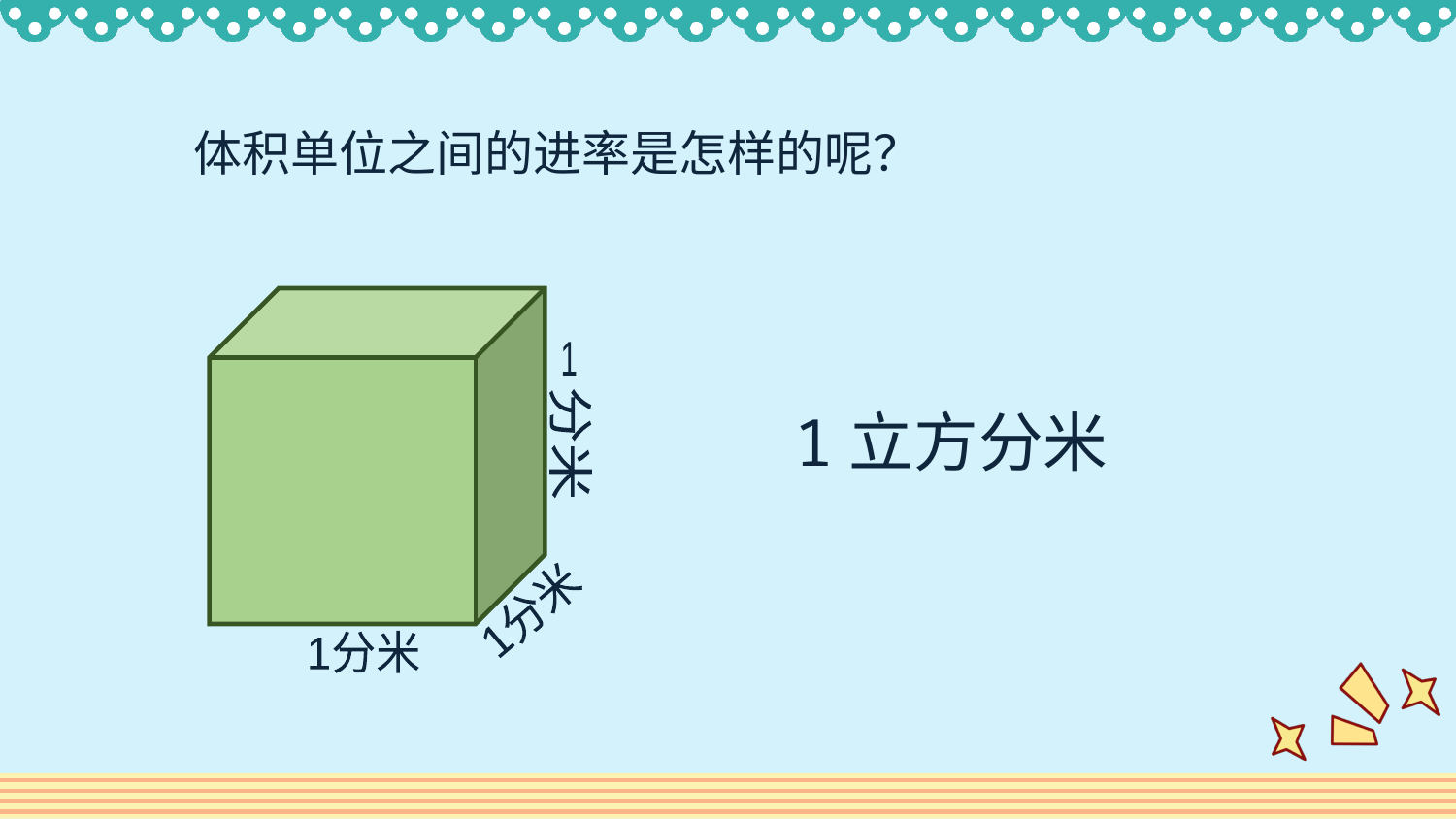

体积单位之间的进率是怎样的呢？

1
分米
1分米
1分米
1立方分米
绿色圃中小学教育网 http://www.Lspjy.com